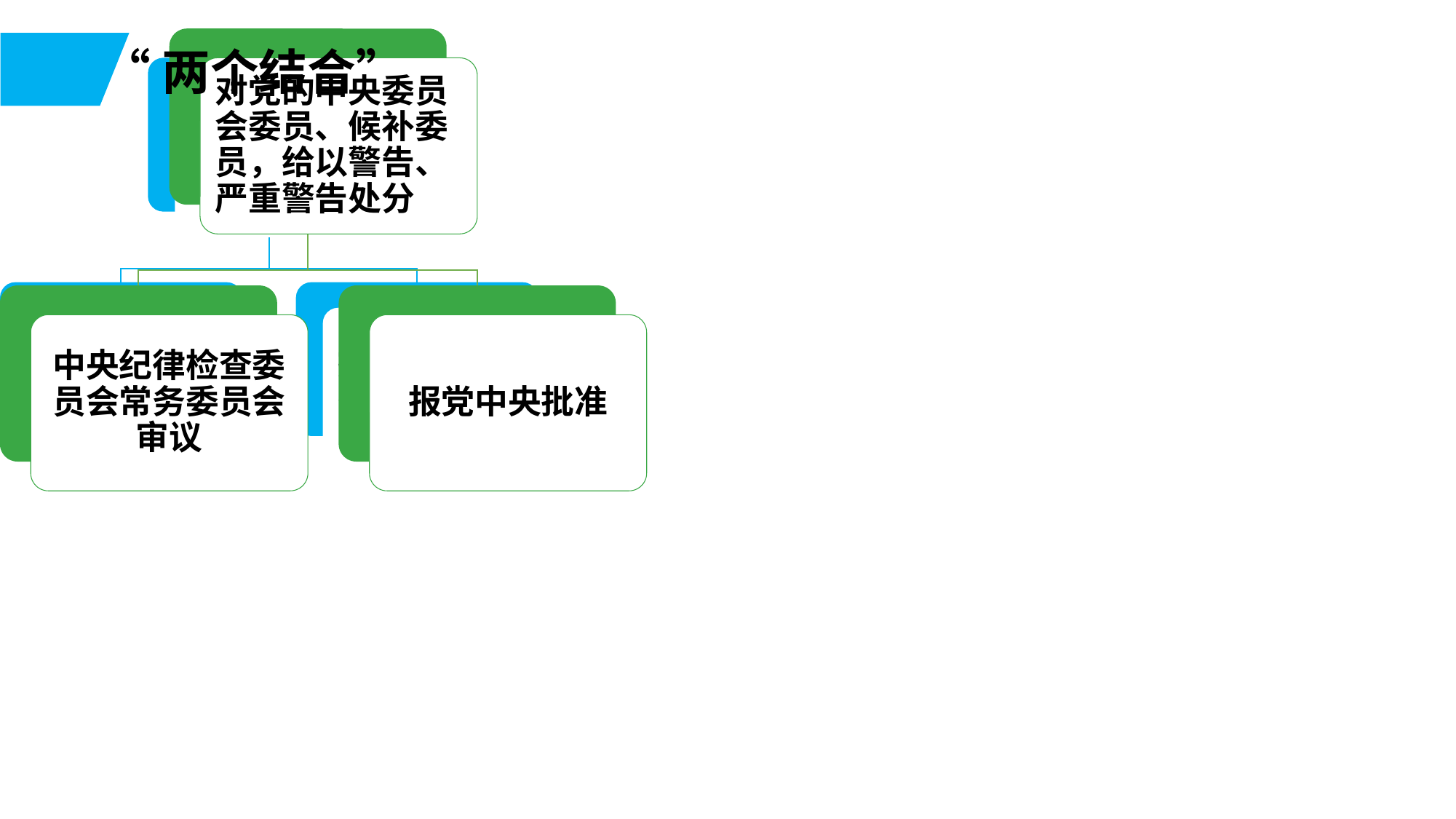

“两个结合”
对违纪党员的处理
经过支部大会讨论决定
报党的基层委员会批准
对党的中央委员会委员、候补委员，给以警告、严重警告处分
中央纪律检查委员会常务委员会审议
报党中央批准